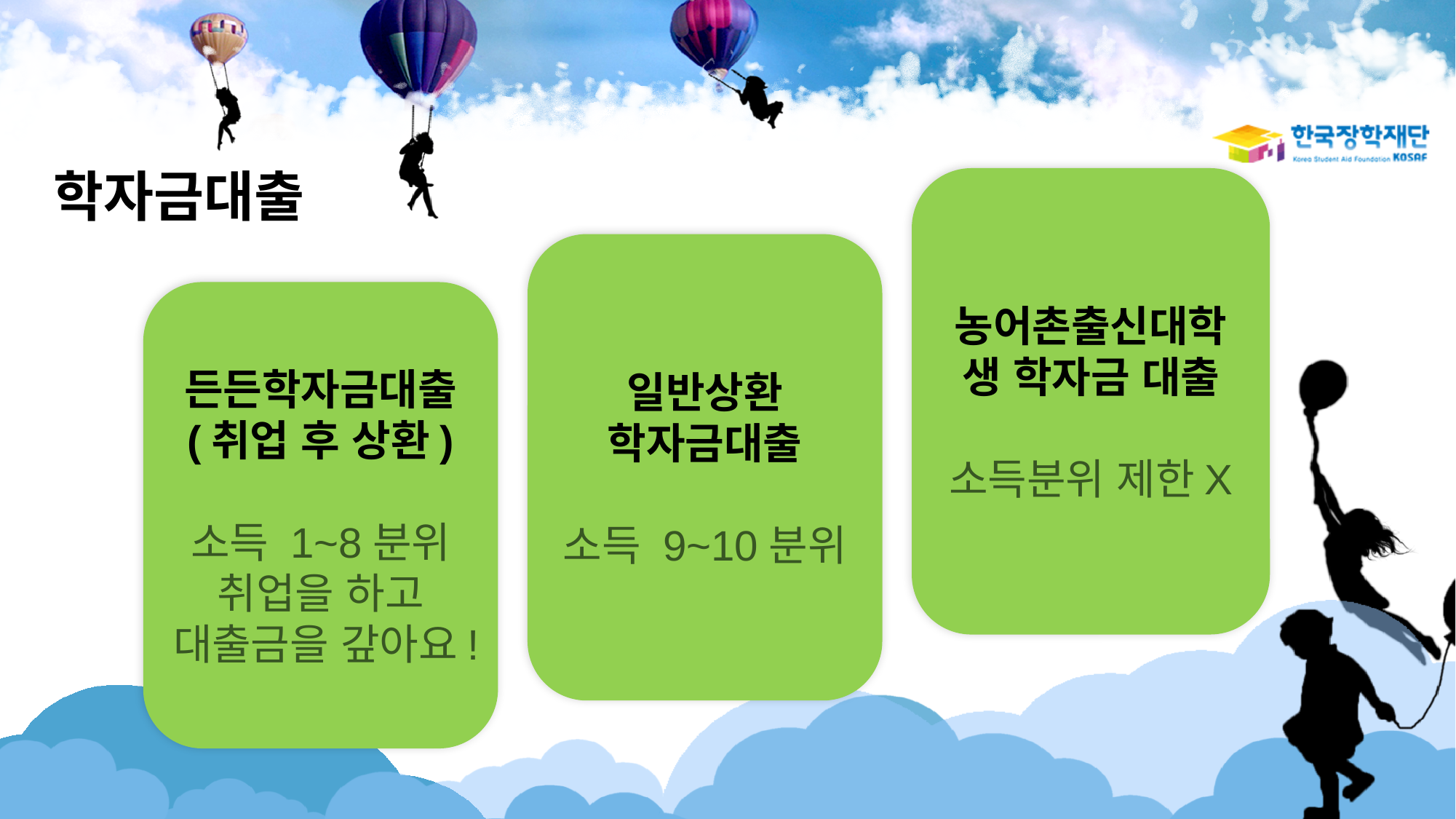

학자금대출
농어촌출신대학생 학자금 대출

소득분위 제한X
일반상환
학자금대출

소득 9~10분위
든든학자금대출
(취업 후 상환)

소득 1~8분위
취업을 하고
대출금을 갚아요!